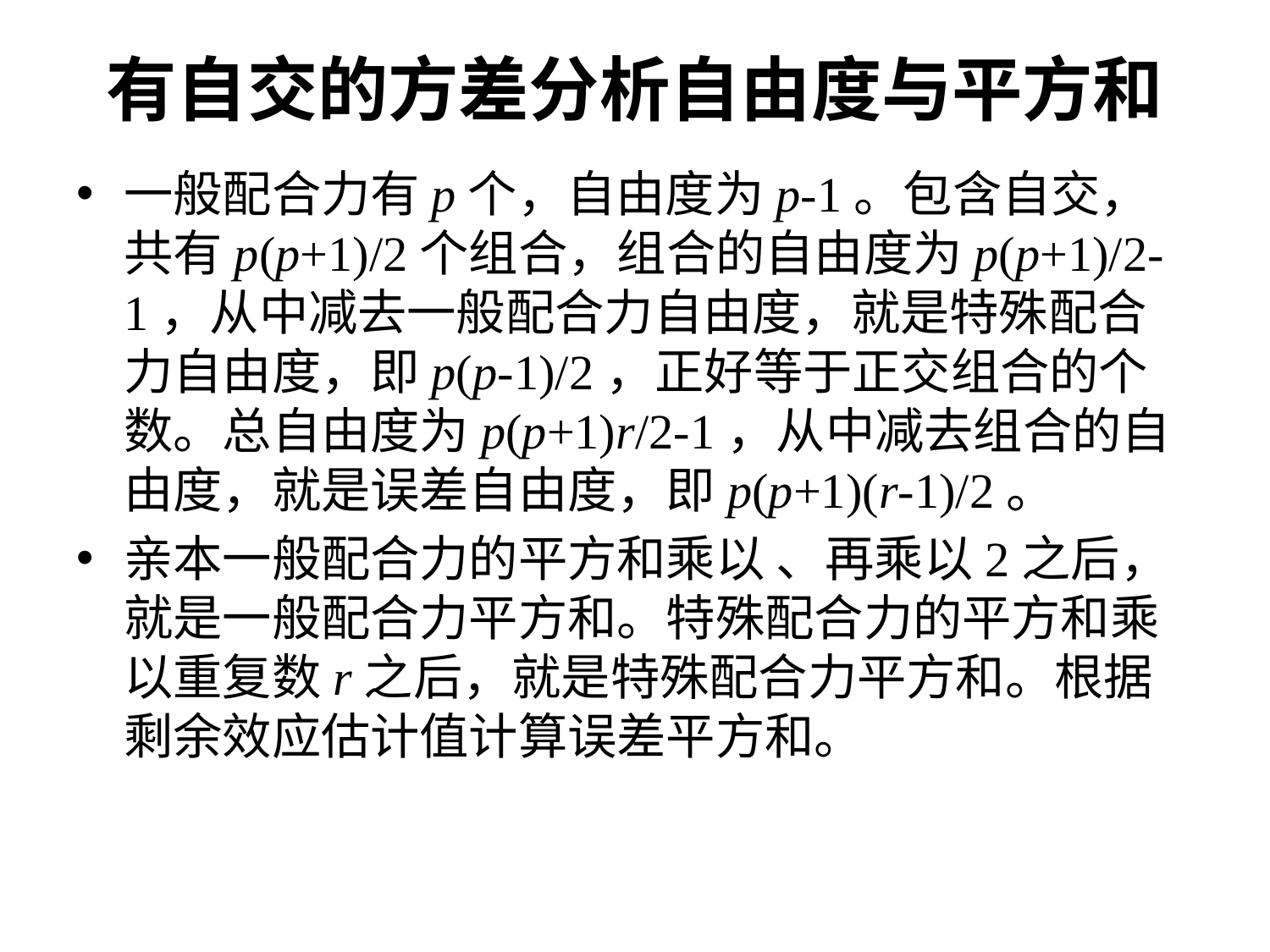

# 有自交的方差分析自由度与平方和
一般配合力有p个，自由度为p-1。包含自交，共有p(p+1)/2个组合，组合的自由度为p(p+1)/2-1，从中减去一般配合力自由度，就是特殊配合力自由度，即p(p-1)/2，正好等于正交组合的个数。总自由度为p(p+1)r/2-1，从中减去组合的自由度，就是误差自由度，即p(p+1)(r-1)/2。
亲本一般配合力的平方和乘以 、再乘以2之后，就是一般配合力平方和。特殊配合力的平方和乘以重复数r之后，就是特殊配合力平方和。根据剩余效应估计值计算误差平方和。